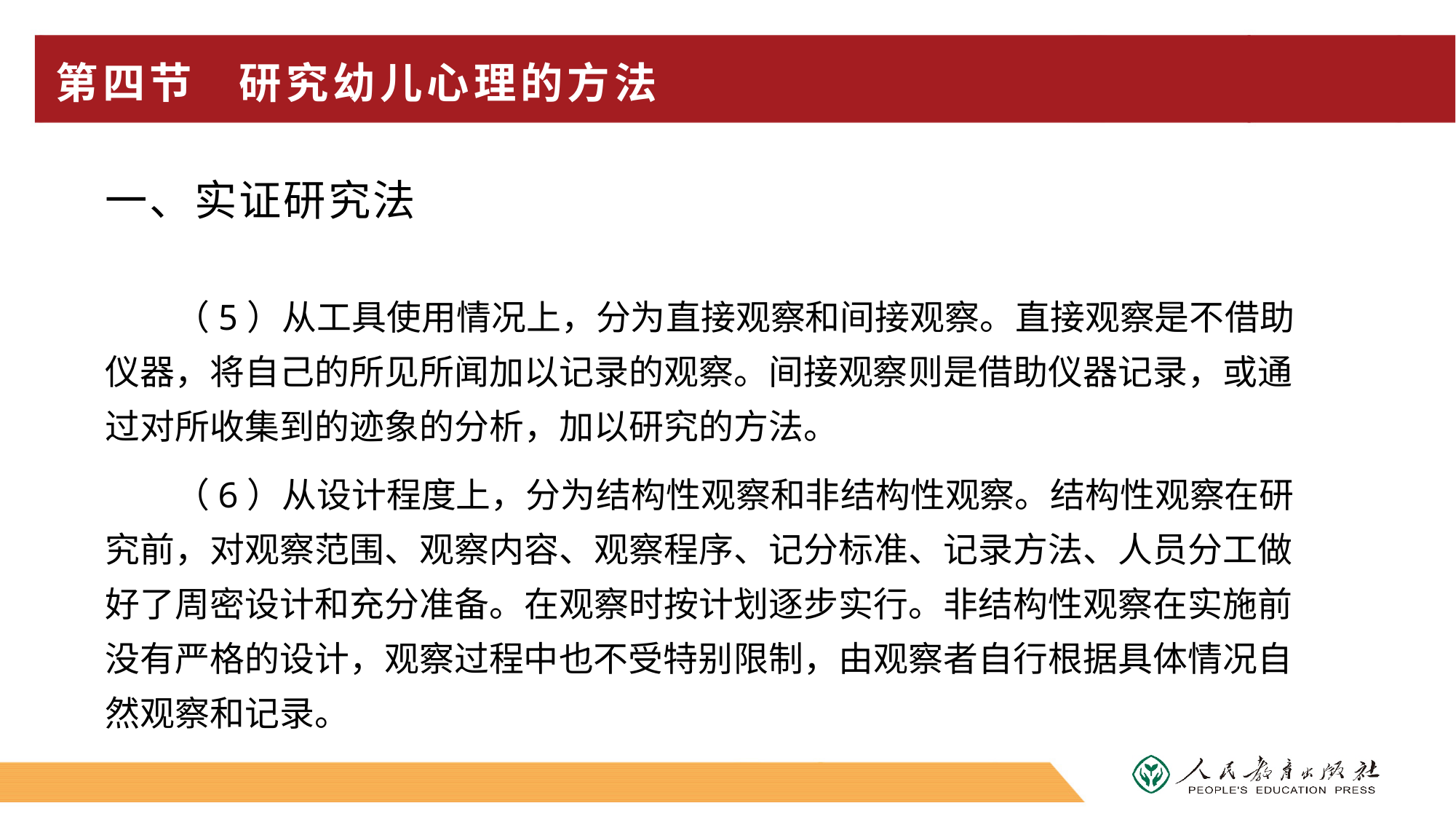

# 第四节   研究幼儿心理的方法
一、实证研究法
（5）从工具使用情况上，分为直接观察和间接观察。直接观察是不借助仪器，将自己的所见所闻加以记录的观察。间接观察则是借助仪器记录，或通过对所收集到的迹象的分析，加以研究的方法。
（6）从设计程度上，分为结构性观察和非结构性观察。结构性观察在研究前，对观察范围、观察内容、观察程序、记分标准、记录方法、人员分工做好了周密设计和充分准备。在观察时按计划逐步实行。非结构性观察在实施前没有严格的设计，观察过程中也不受特别限制，由观察者自行根据具体情况自然观察和记录。